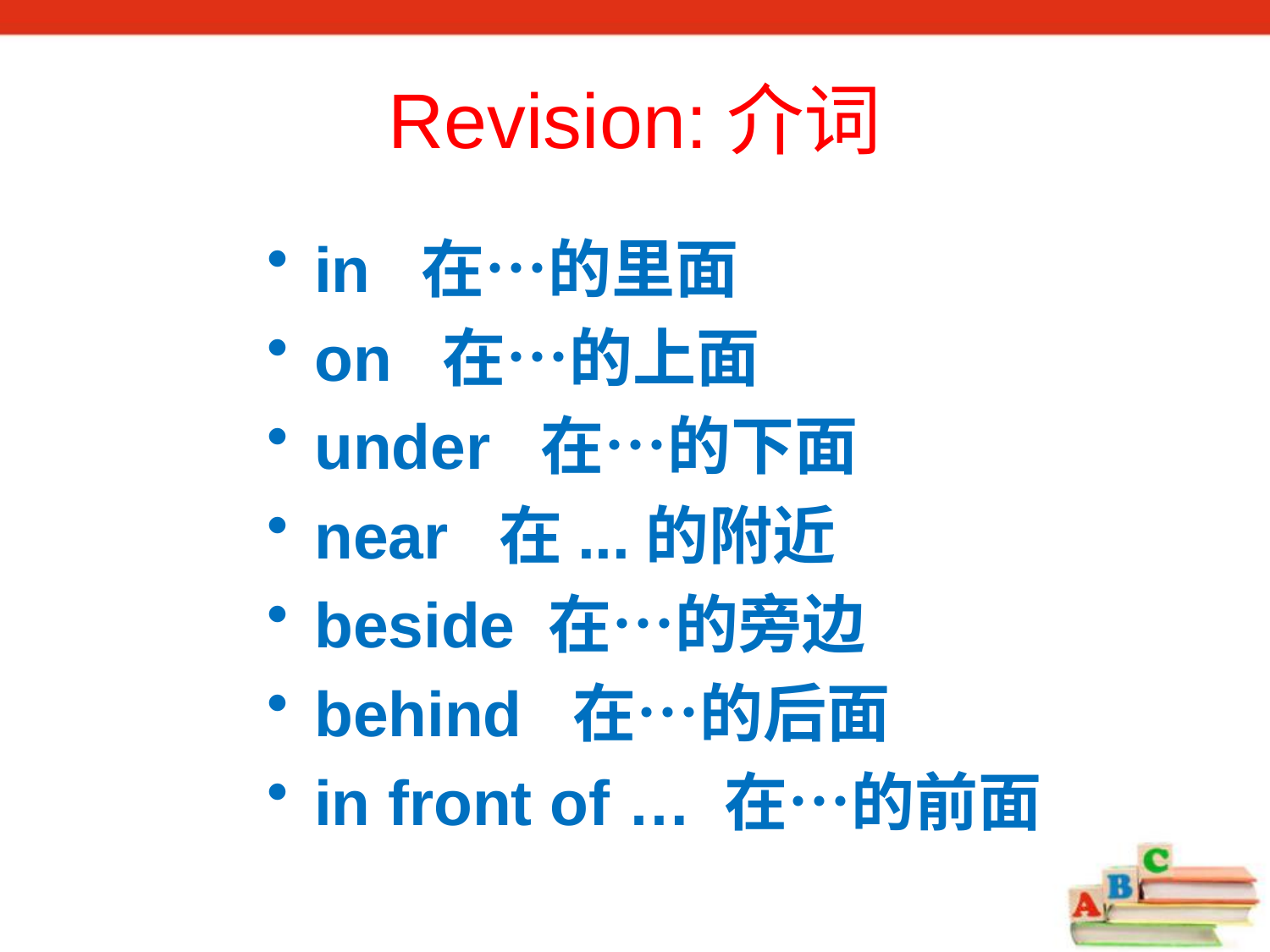

Revision:介词
in  在…的里面
on  在…的上面
under  在…的下面
near  在...的附近
beside 在…的旁边
behind  在…的后面
in front of … 在…的前面